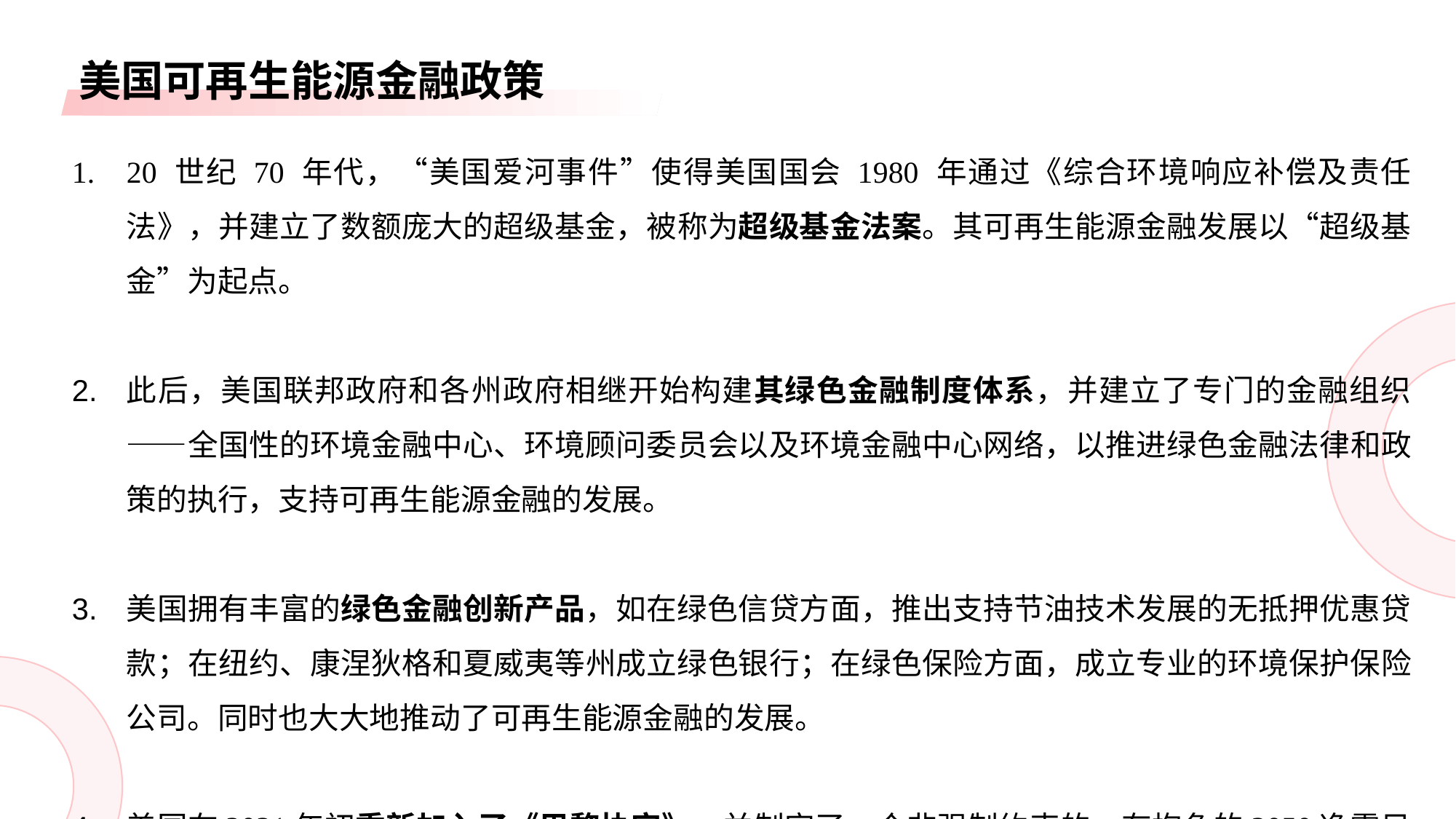

美国可再生能源金融政策

20 世纪 70 年代，“美国爱河事件”使得美国国会 1980 年通过《综合环境响应补偿及责任法》，并建立了数额庞大的超级基金，被称为超级基金法案。其可再生能源金融发展以“超级基金”为起点。

此后，美国联邦政府和各州政府相继开始构建其绿色金融制度体系，并建立了专门的金融组织——全国性的环境金融中心、环境顾问委员会以及环境金融中心网络，以推进绿色金融法律和政策的执行，支持可再生能源金融的发展。

美国拥有丰富的绿色金融创新产品，如在绿色信贷方面，推出支持节油技术发展的无抵押优惠贷款；在纽约、康涅狄格和夏威夷等州成立绿色银行；在绿色保险方面，成立专业的环境保护保险公司。同时也大大地推动了可再生能源金融的发展。

美国在2021年初重新加入了《巴黎协定》，并制定了一个非强制约束的、有抱负的2050净零目标。